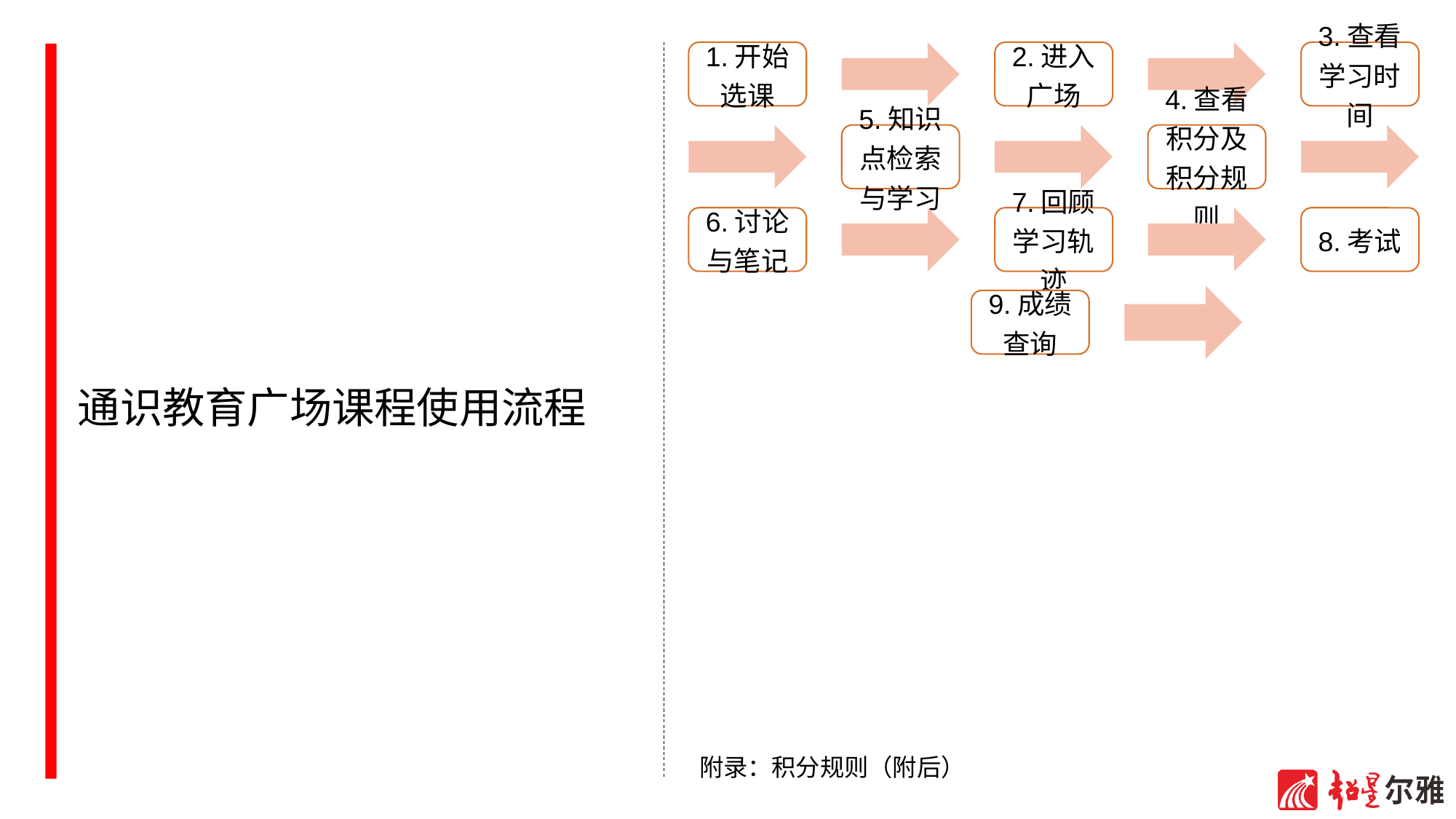

通识教育广场课程使用流程
1.开始选课
2.进入广场
3.查看学习时间
4.查看积分及积分规则
5.知识点检索与学习
6.讨论与笔记
7.回顾学习轨迹
9.成绩查询
8.考试
附录：积分规则（附后）